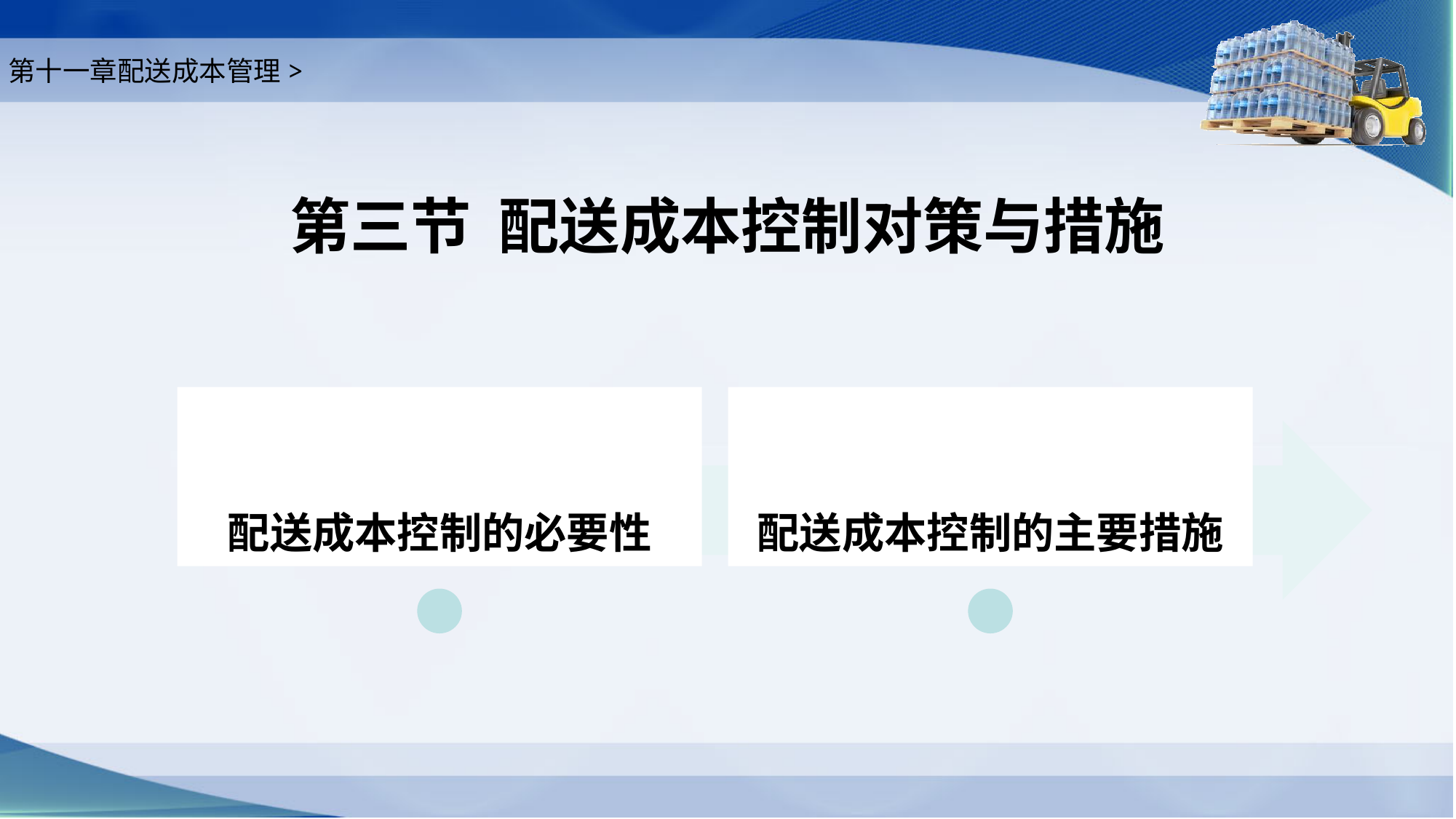

第十一章配送成本管理>
# 第三节  配送成本控制对策与措施
配送成本控制的必要性
配送成本控制对策
配送成本控制的主要措施